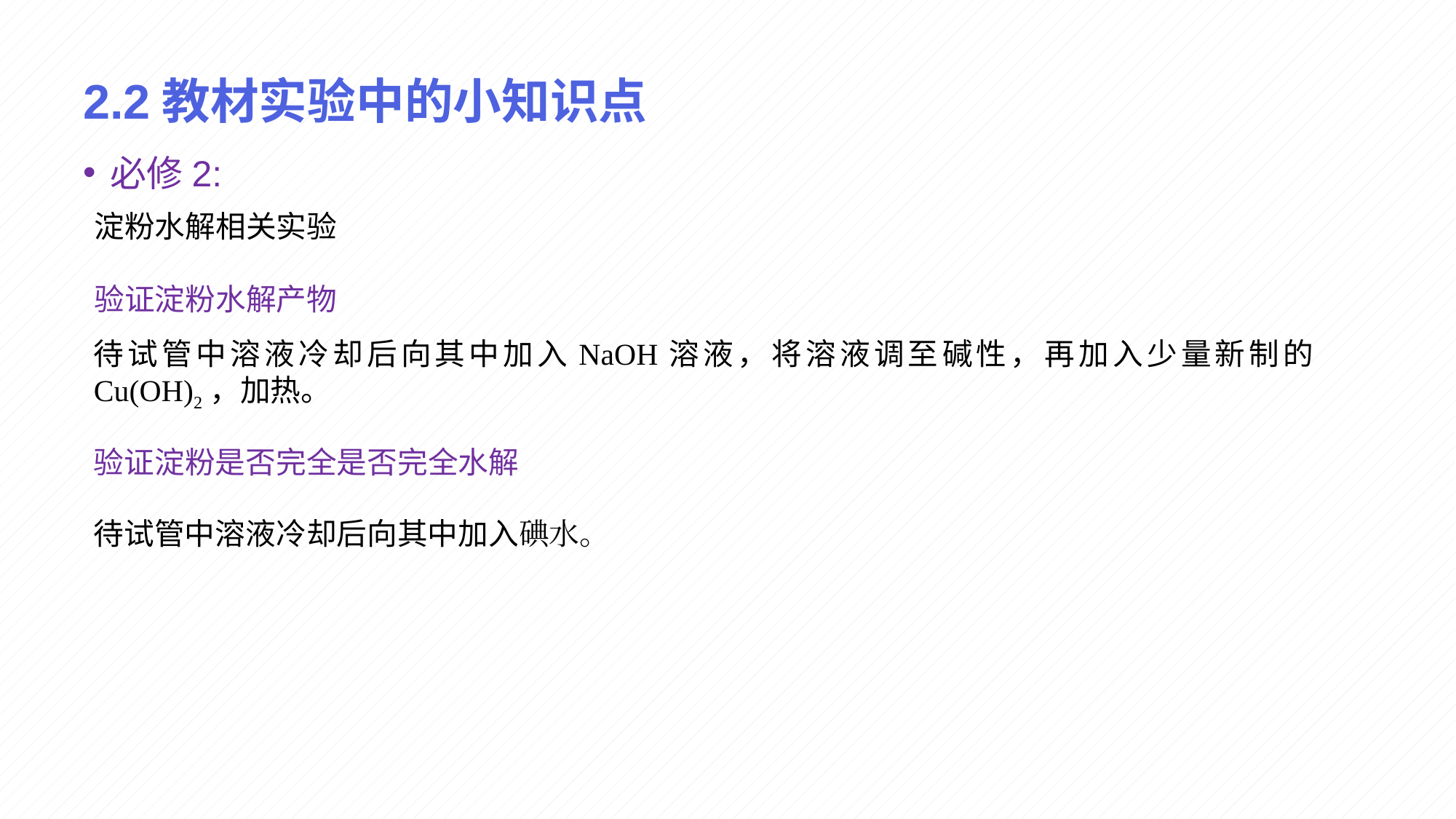

# 2.2教材实验中的小知识点
必修2:
淀粉水解相关实验
验证淀粉水解产物
待试管中溶液冷却后向其中加入NaOH溶液，将溶液调至碱性，再加入少量新制的Cu(OH)2，加热。
验证淀粉是否完全是否完全水解
待试管中溶液冷却后向其中加入碘水。